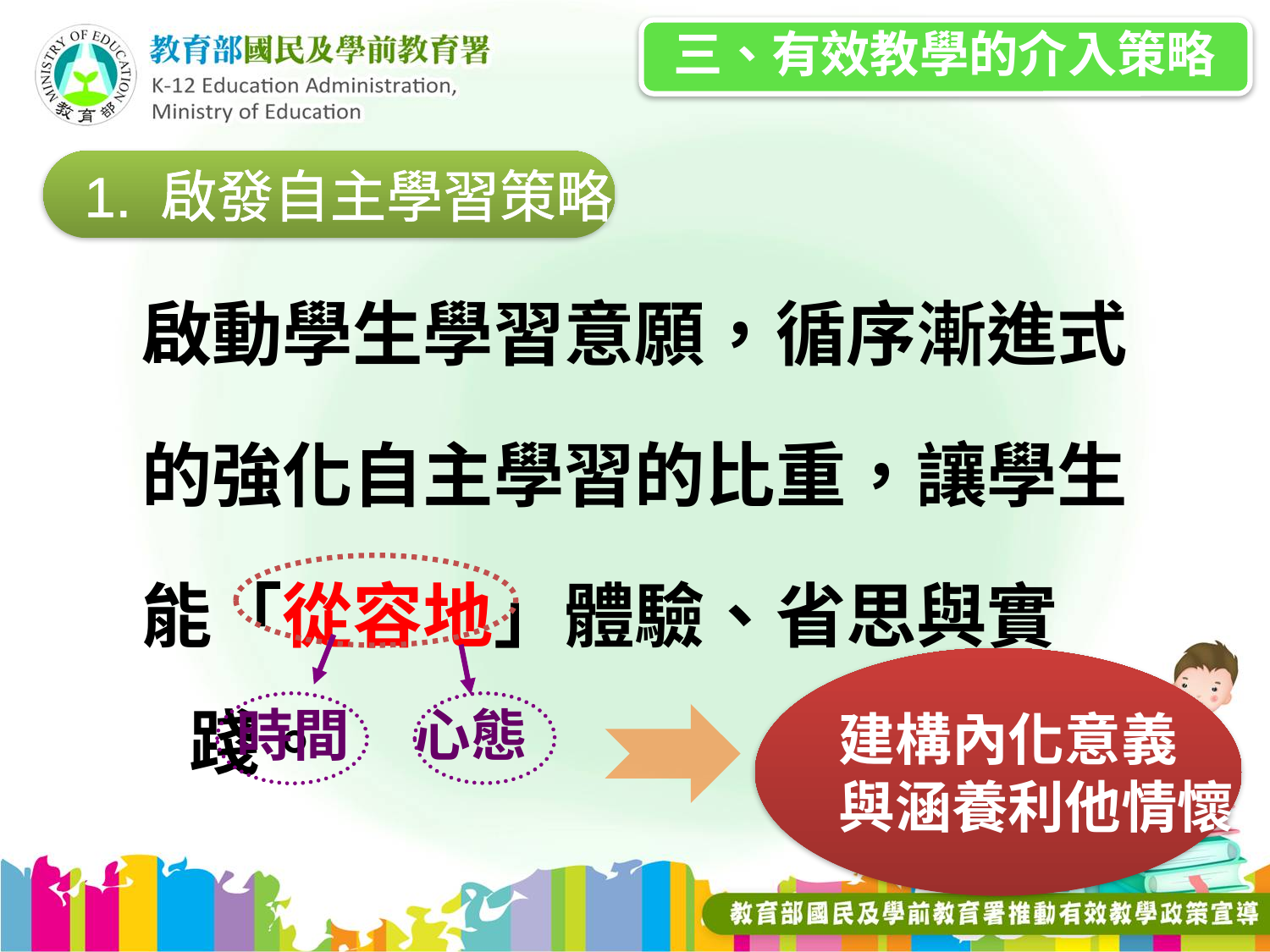

三、有效教學的介入策略
 1. 啟發自主學習策略
啟動學生學習意願，循序漸進式
的強化自主學習的比重，讓學生
能「從容地」體驗、省思與實踐。

建構內化意義
與涵養利他情懷

時間     心態